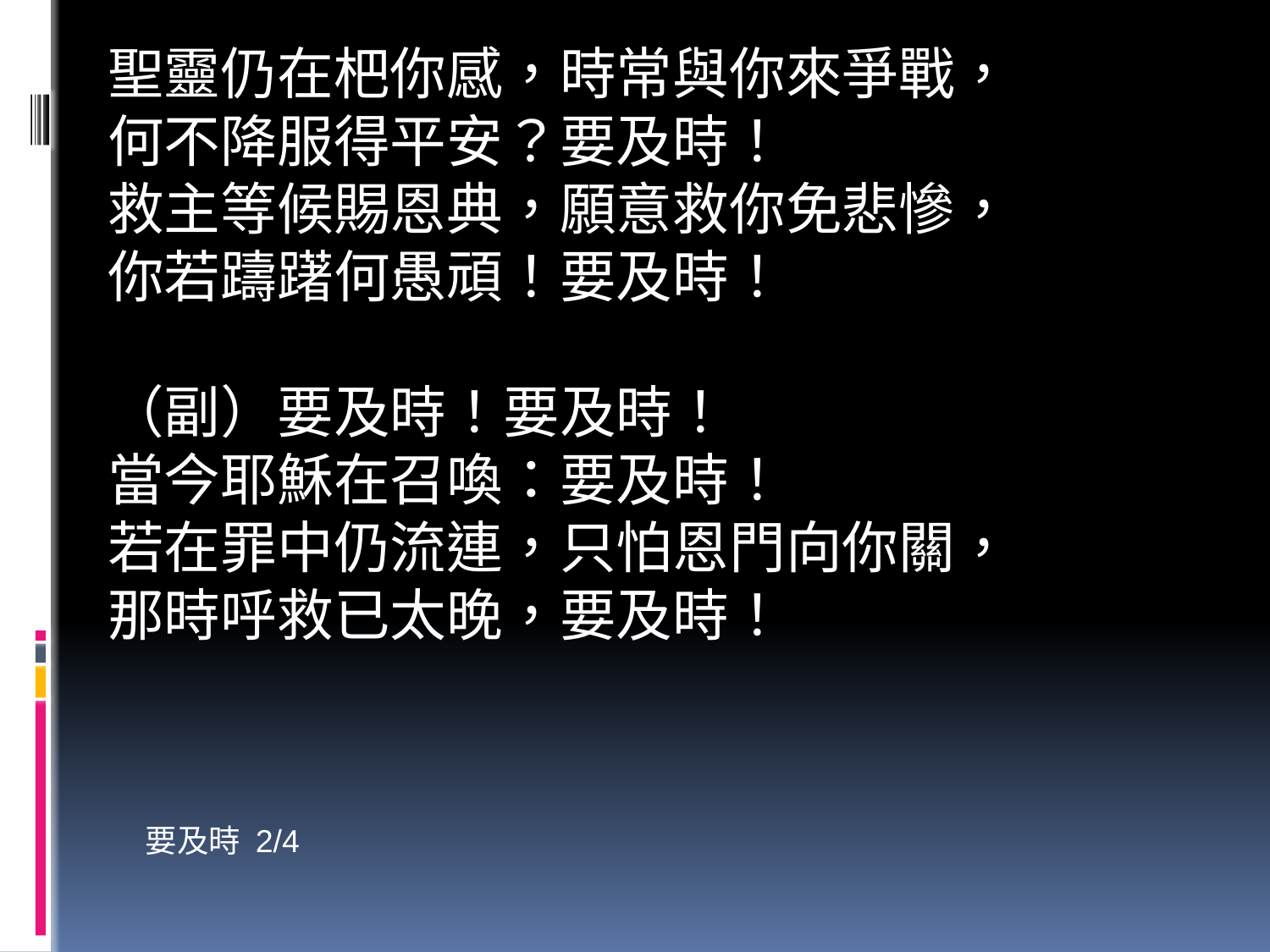

聖靈仍在杷你感，時常與你來爭戰，
何不降服得平安？要及時！
救主等候賜恩典，願意救你免悲慘，
你若躊躇何愚頑！要及時！

（副）要及時！要及時！
當今耶穌在召喚：要及時！
若在罪中仍流連，只怕恩門向你關，
那時呼救已太晚，要及時！

要及時 2/4